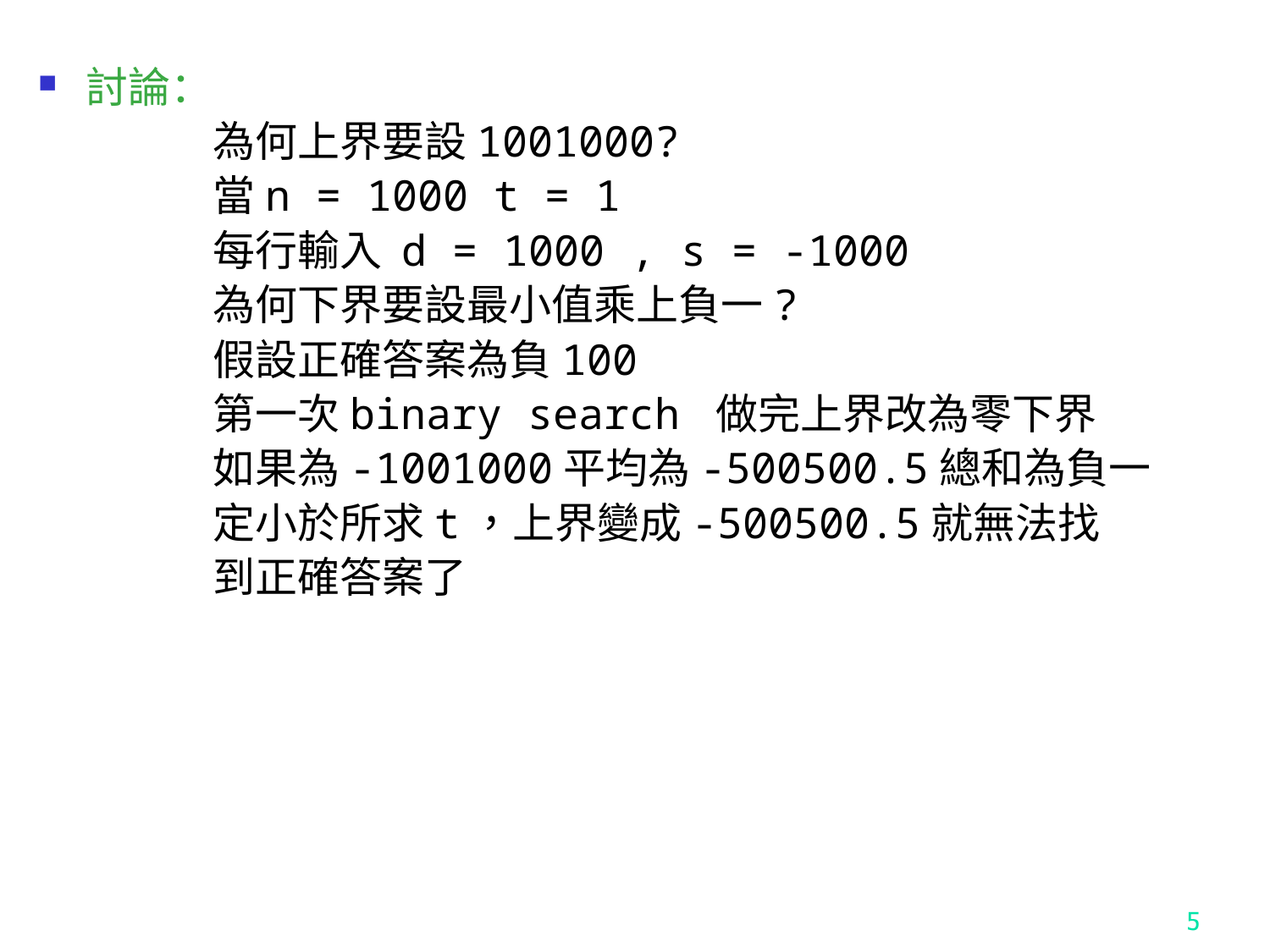

討論：
		為何上界要設1001000?
		當n = 1000 t = 1
		每行輸入 d = 1000 , s = -1000
		為何下界要設最小值乘上負一?
		假設正確答案為負100
		第一次binary search 做完上界改為零下界
		如果為-1001000平均為-500500.5總和為負一
		定小於所求t，上界變成-500500.5就無法找
		到正確答案了

5